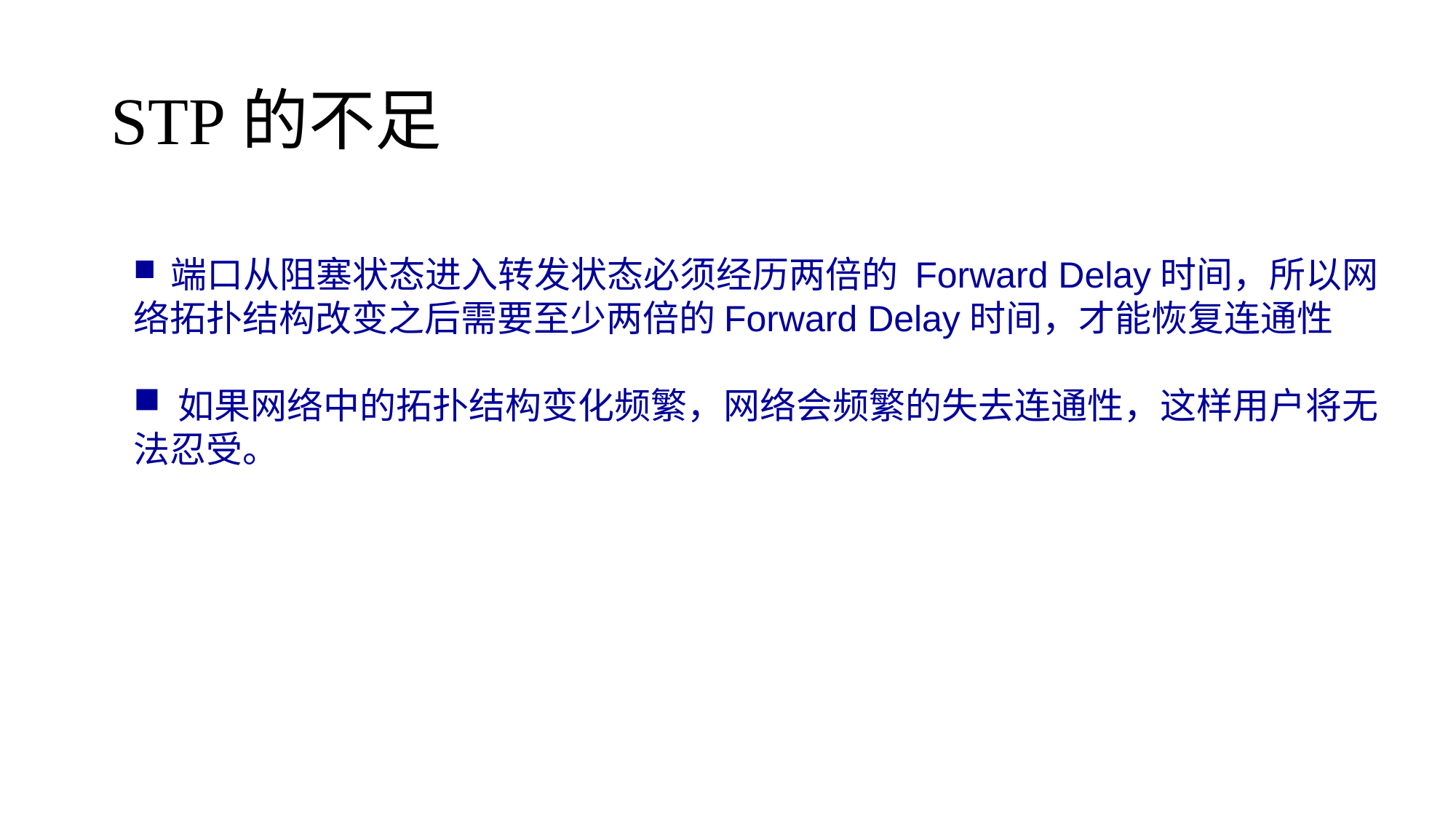

STP的不足
 端口从阻塞状态进入转发状态必须经历两倍的 Forward Delay时间，所以网络拓扑结构改变之后需要至少两倍的Forward Delay时间，才能恢复连通性

 如果网络中的拓扑结构变化频繁，网络会频繁的失去连通性，这样用户将无法忍受。
17